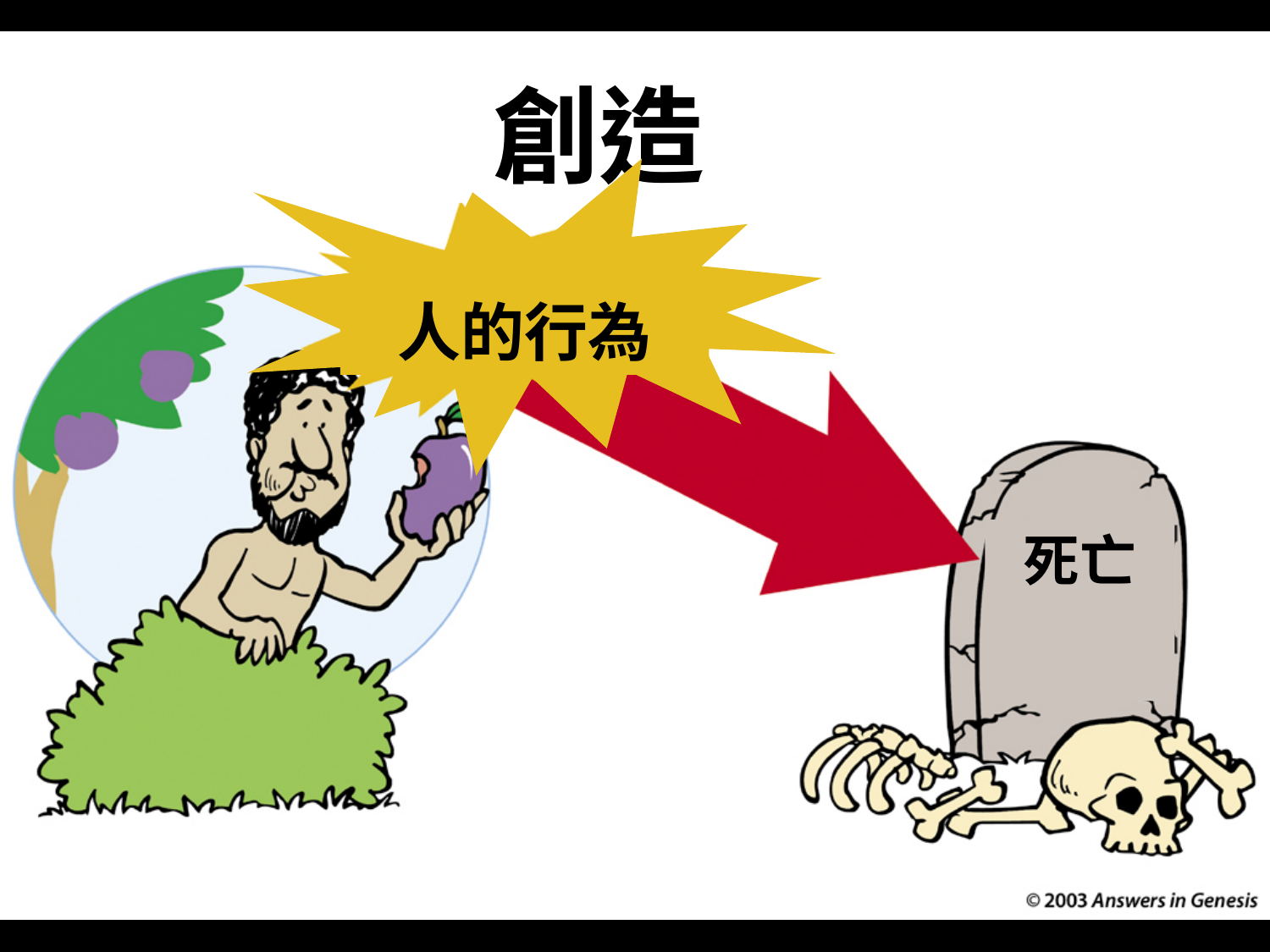

# Creation: Actions-Death 00412

創造

人的行為
死亡